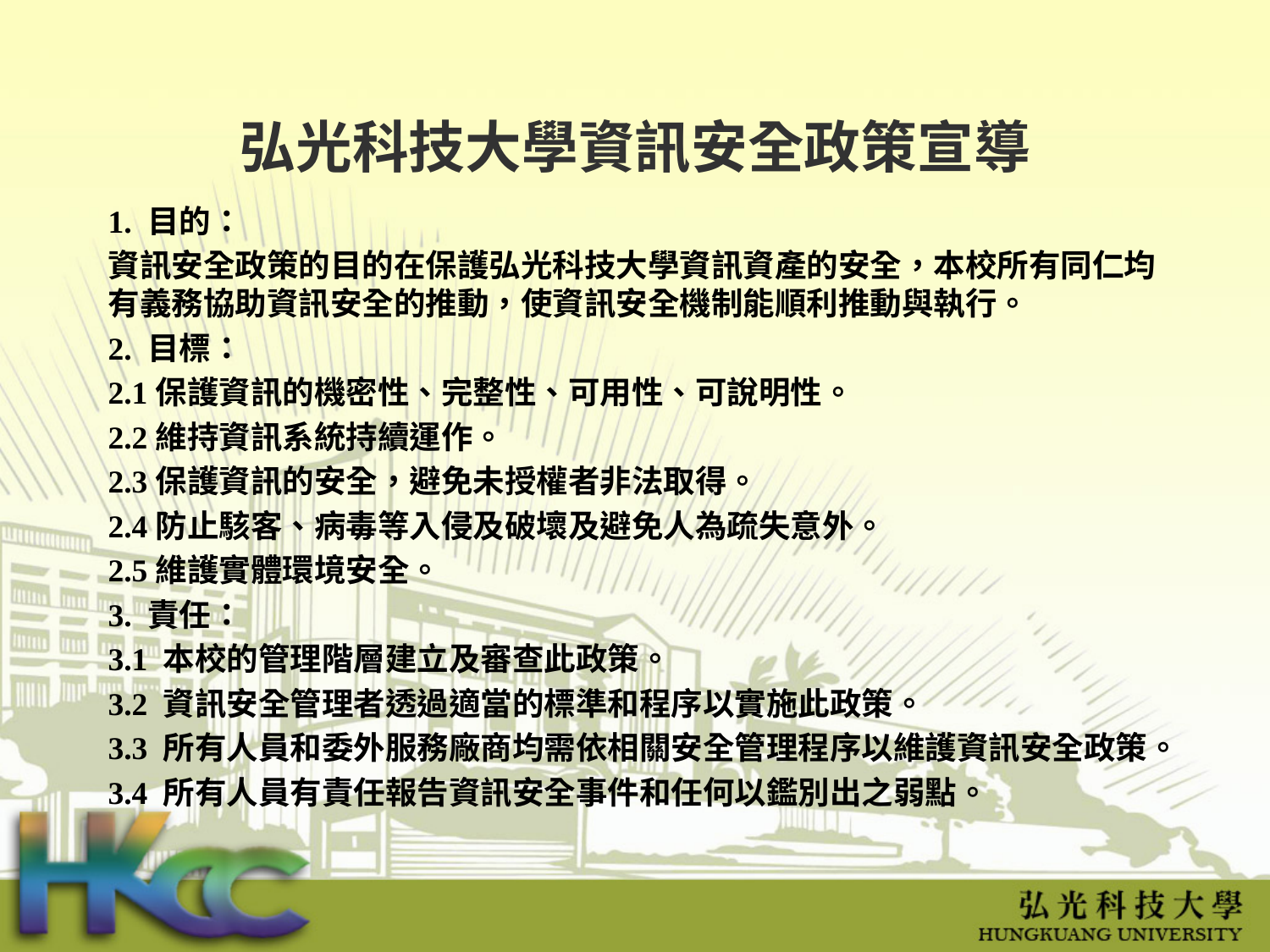

# 弘光科技大學資訊安全政策宣導
1. 目的：
資訊安全政策的目的在保護弘光科技大學資訊資產的安全，本校所有同仁均有義務協助資訊安全的推動，使資訊安全機制能順利推動與執行。
2. 目標：
2.1保護資訊的機密性、完整性、可用性、可說明性。
2.2維持資訊系統持續運作。
2.3保護資訊的安全，避免未授權者非法取得。
2.4防止駭客、病毒等入侵及破壞及避免人為疏失意外。
2.5維護實體環境安全。
3. 責任：
3.1 本校的管理階層建立及審查此政策。
3.2 資訊安全管理者透過適當的標準和程序以實施此政策。
3.3 所有人員和委外服務廠商均需依相關安全管理程序以維護資訊安全政策。
3.4 所有人員有責任報告資訊安全事件和任何以鑑別出之弱點。